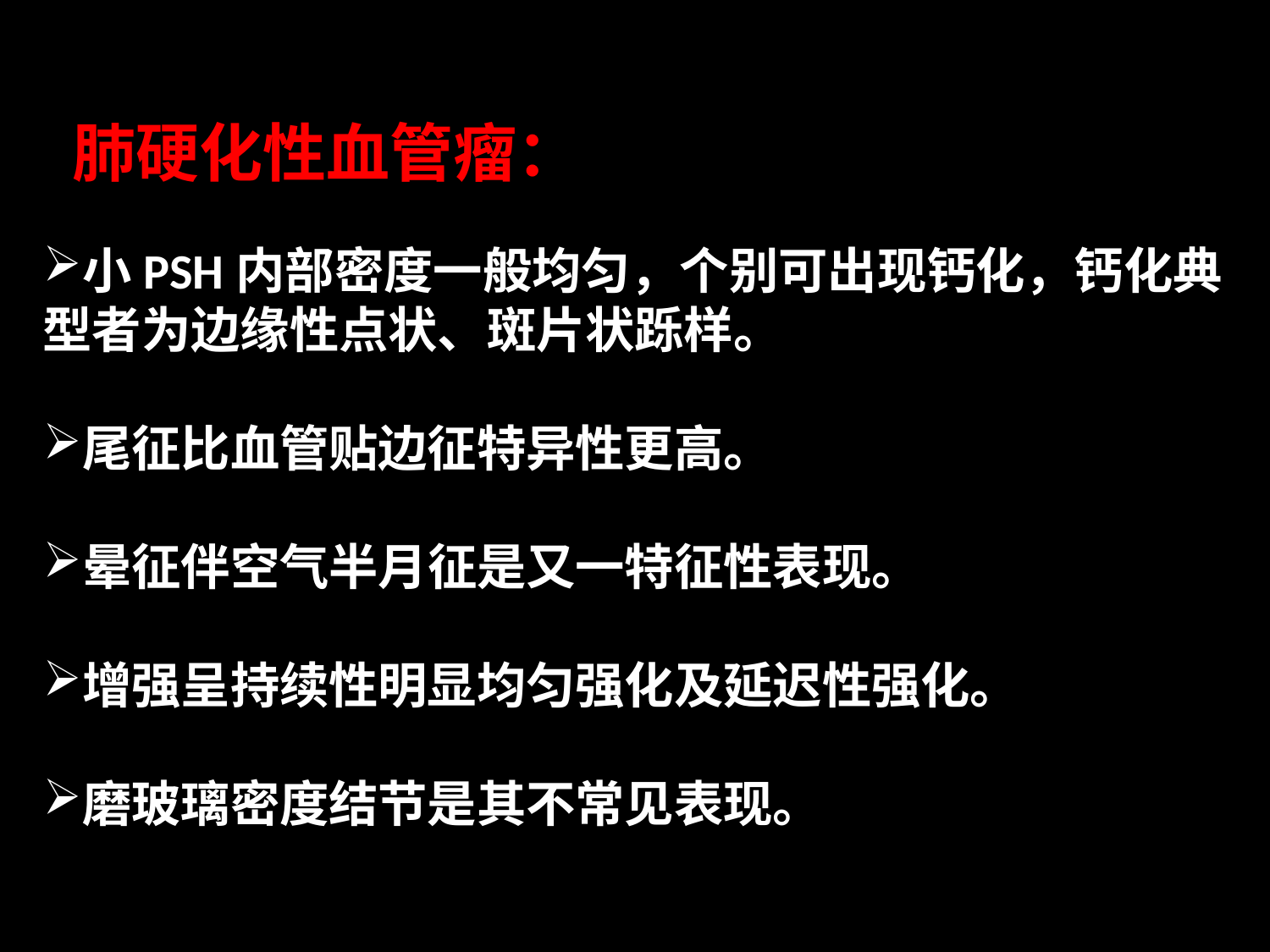

肺硬化性血管瘤：
小PSH内部密度一般均匀，个别可出现钙化，钙化典型者为边缘性点状、斑片状跞样。

尾征比血管贴边征特异性更高。

晕征伴空气半月征是又一特征性表现。

增强呈持续性明显均匀强化及延迟性强化。

磨玻璃密度结节是其不常见表现。